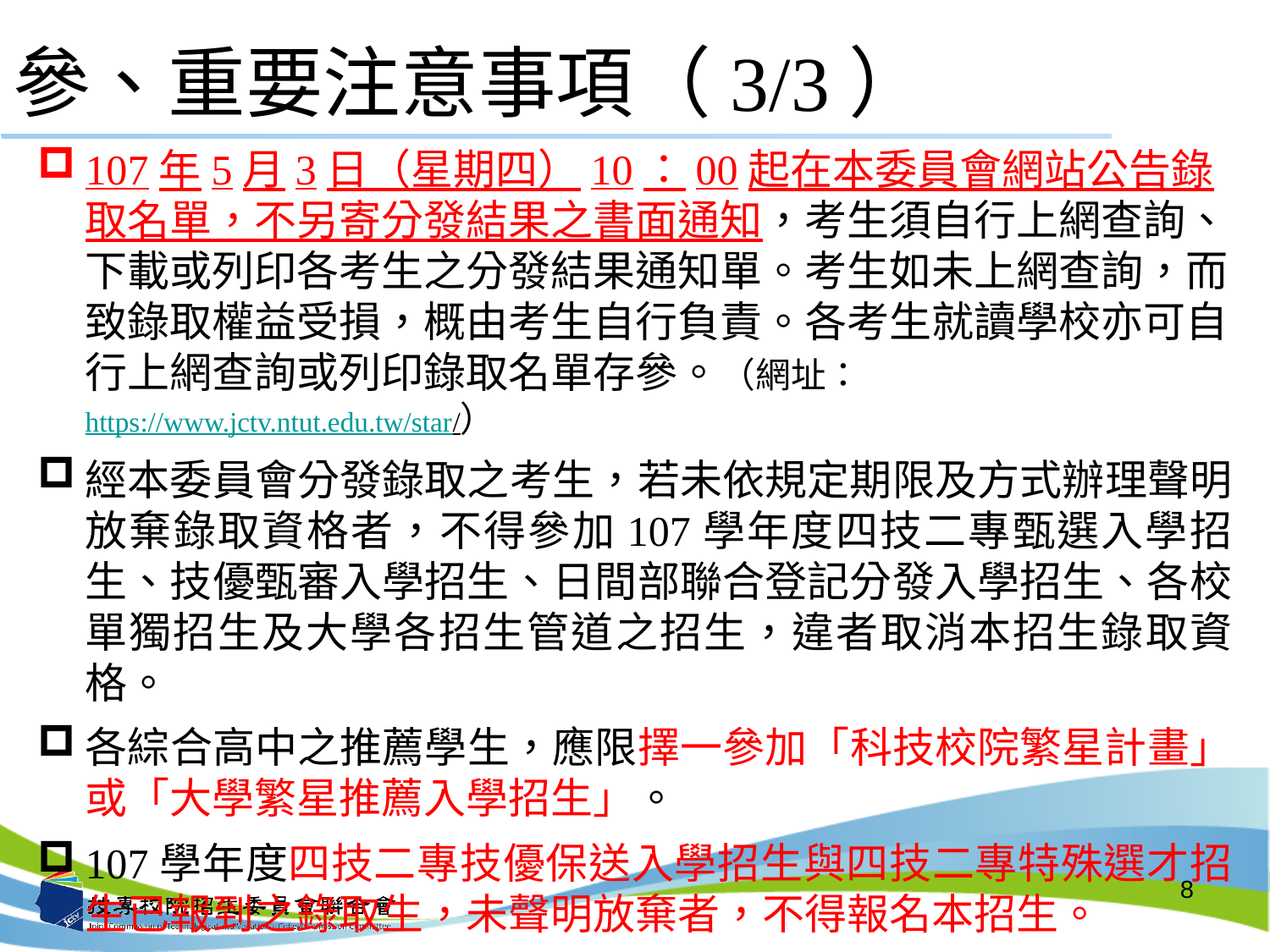

# 參、重要注意事項（3/3）
107年5月3日（星期四）10：00起在本委員會網站公告錄取名單，不另寄分發結果之書面通知，考生須自行上網查詢、下載或列印各考生之分發結果通知單。考生如未上網查詢，而致錄取權益受損，概由考生自行負責。各考生就讀學校亦可自行上網查詢或列印錄取名單存參。（網址：https://www.jctv.ntut.edu.tw/star/）
經本委員會分發錄取之考生，若未依規定期限及方式辦理聲明放棄錄取資格者，不得參加107學年度四技二專甄選入學招生、技優甄審入學招生、日間部聯合登記分發入學招生、各校單獨招生及大學各招生管道之招生，違者取消本招生錄取資格。
各綜合高中之推薦學生，應限擇一參加「科技校院繁星計畫」或「大學繁星推薦入學招生」。
107學年度四技二專技優保送入學招生與四技二專特殊選才招生已報到之錄取生，未聲明放棄者，不得報名本招生。

8